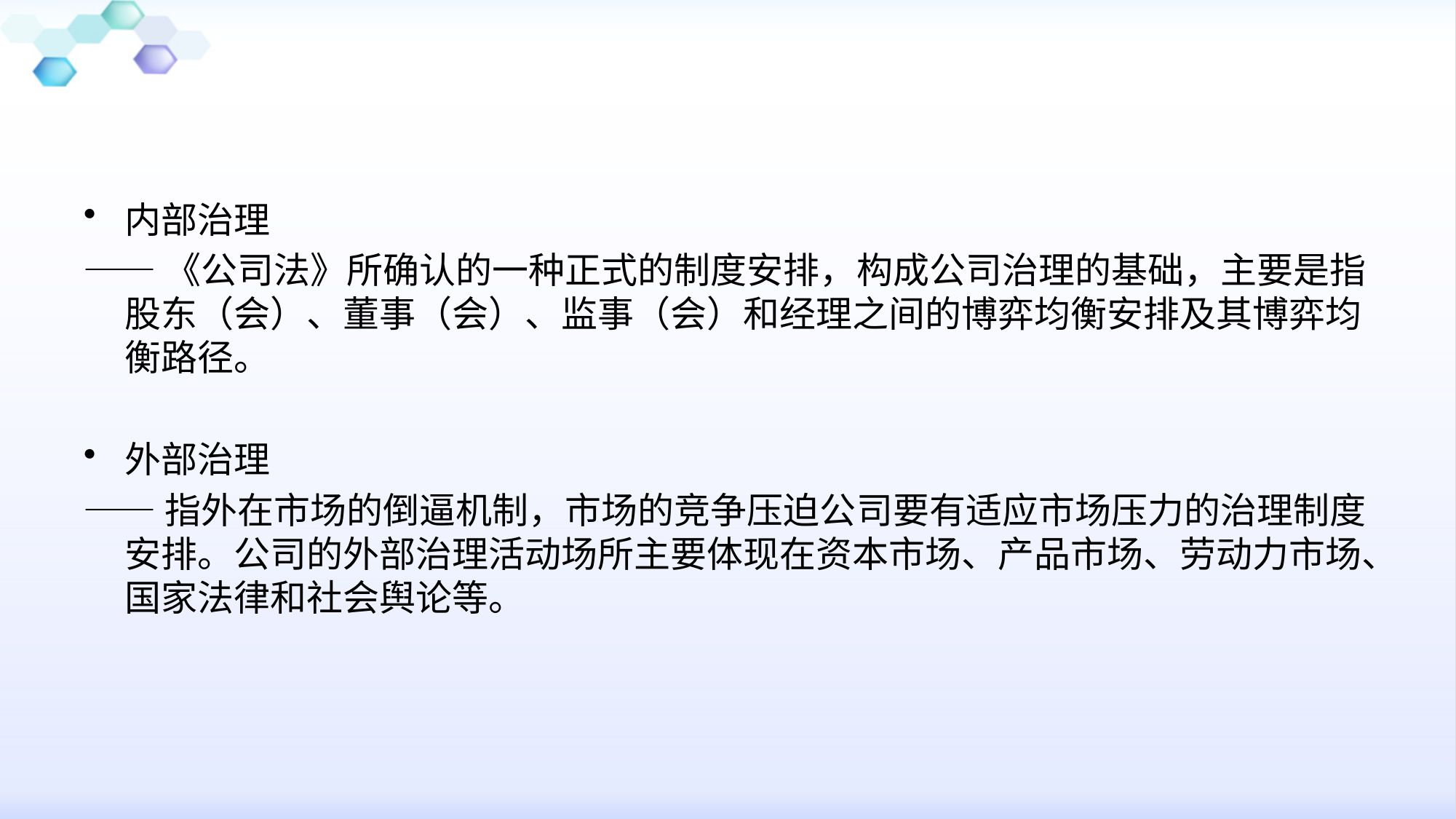

内部治理
——《公司法》所确认的一种正式的制度安排，构成公司治理的基础，主要是指股东（会）、董事（会）、监事（会）和经理之间的博弈均衡安排及其博弈均衡路径。

外部治理
——指外在市场的倒逼机制，市场的竞争压迫公司要有适应市场压力的治理制度安排。公司的外部治理活动场所主要体现在资本市场、产品市场、劳动力市场、国家法律和社会舆论等。